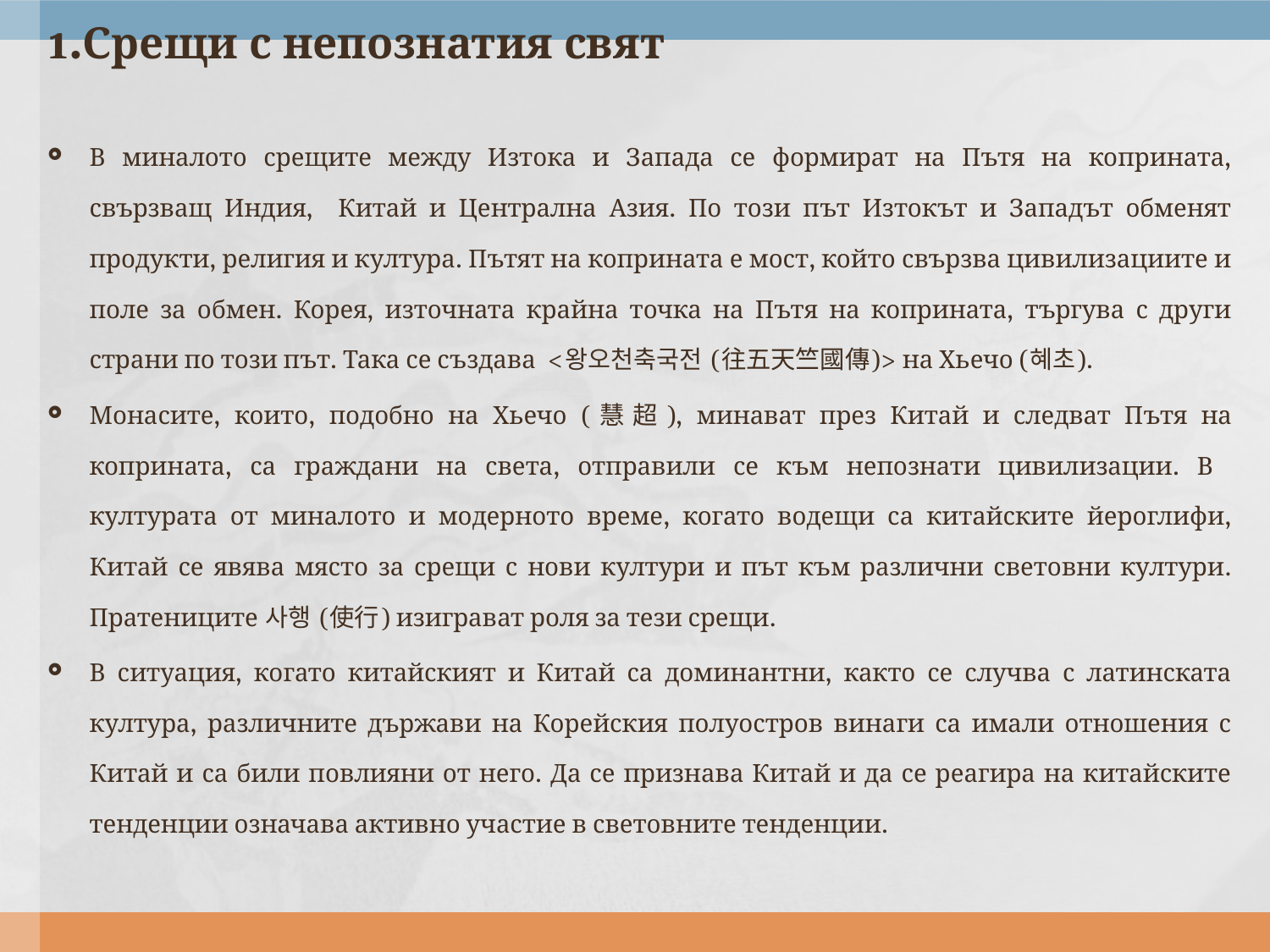

1.Срещи с непознатия свят

В миналото срещите между Изтока и Запада се формират на Пътя на коприната, свързващ Индия,  Китай и Централна Азия. По този път Изтокът и Западът обменят продукти, религия и култура. Пътят на коприната е мост, който свързва цивилизациите и поле за обмен. Корея, източната крайна точка на Пътя на коприната, търгува с други страни по този път. Така се създава  <왕오천축국전 (往五天竺國傳)> на Хьечо (혜초).
Монасите, които, подобно на Хьечо (慧超), минават през Китай и следват Пътя на коприната, са граждани на света, отправили се към непознати цивилизации. В  културата от миналото и модерното време, когато водещи са китайските йероглифи, Китай се явява място за срещи с нови култури и път към различни световни култури. Пратениците 사행 (使行) изиграват роля за тези срещи.
В ситуация, когато китайският и Китай са доминантни, както се случва с латинската култура, различните държави на Корейския полуостров винаги са имали отношения с Китай и са били повлияни от него. Да се признава Китай и да се реагира на китайските тенденции означава активно участие в световните тенденции.